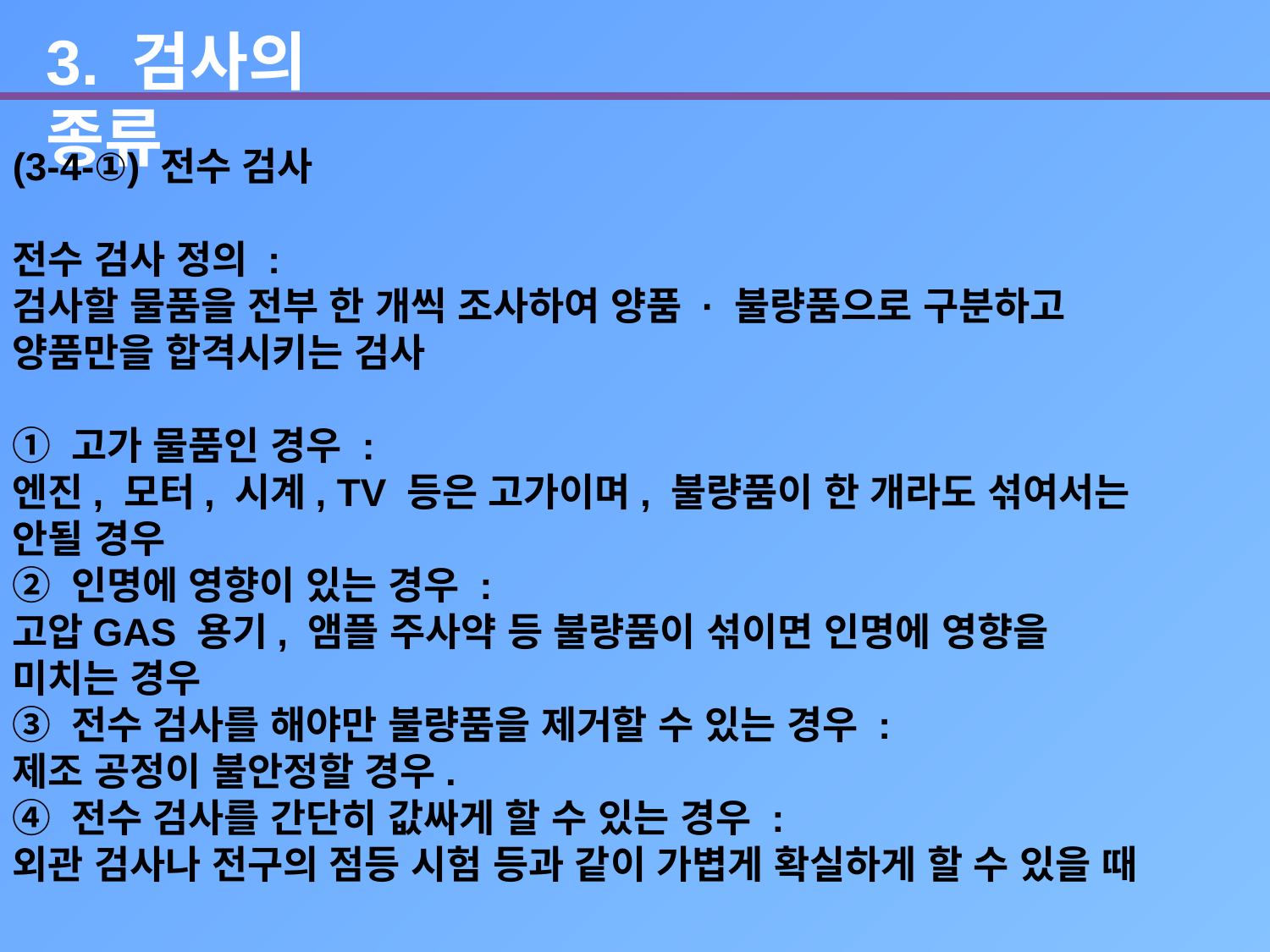

3. 검사의 종류
(3-4-①) 전수 검사

전수 검사 정의 :
검사할 물품을 전부 한 개씩 조사하여 양품 · 불량품으로 구분하고
양품만을 합격시키는 검사

① 고가 물품인 경우 :
엔진, 모터, 시계, TV 등은 고가이며, 불량품이 한 개라도 섞여서는
안될 경우
② 인명에 영향이 있는 경우 :
고압GAS 용기, 앰플 주사약 등 불량품이 섞이면 인명에 영향을
미치는 경우
③ 전수 검사를 해야만 불량품을 제거할 수 있는 경우 :
제조 공정이 불안정할 경우.
④ 전수 검사를 간단히 값싸게 할 수 있는 경우 :
외관 검사나 전구의 점등 시험 등과 같이 가볍게 확실하게 할 수 있을 때